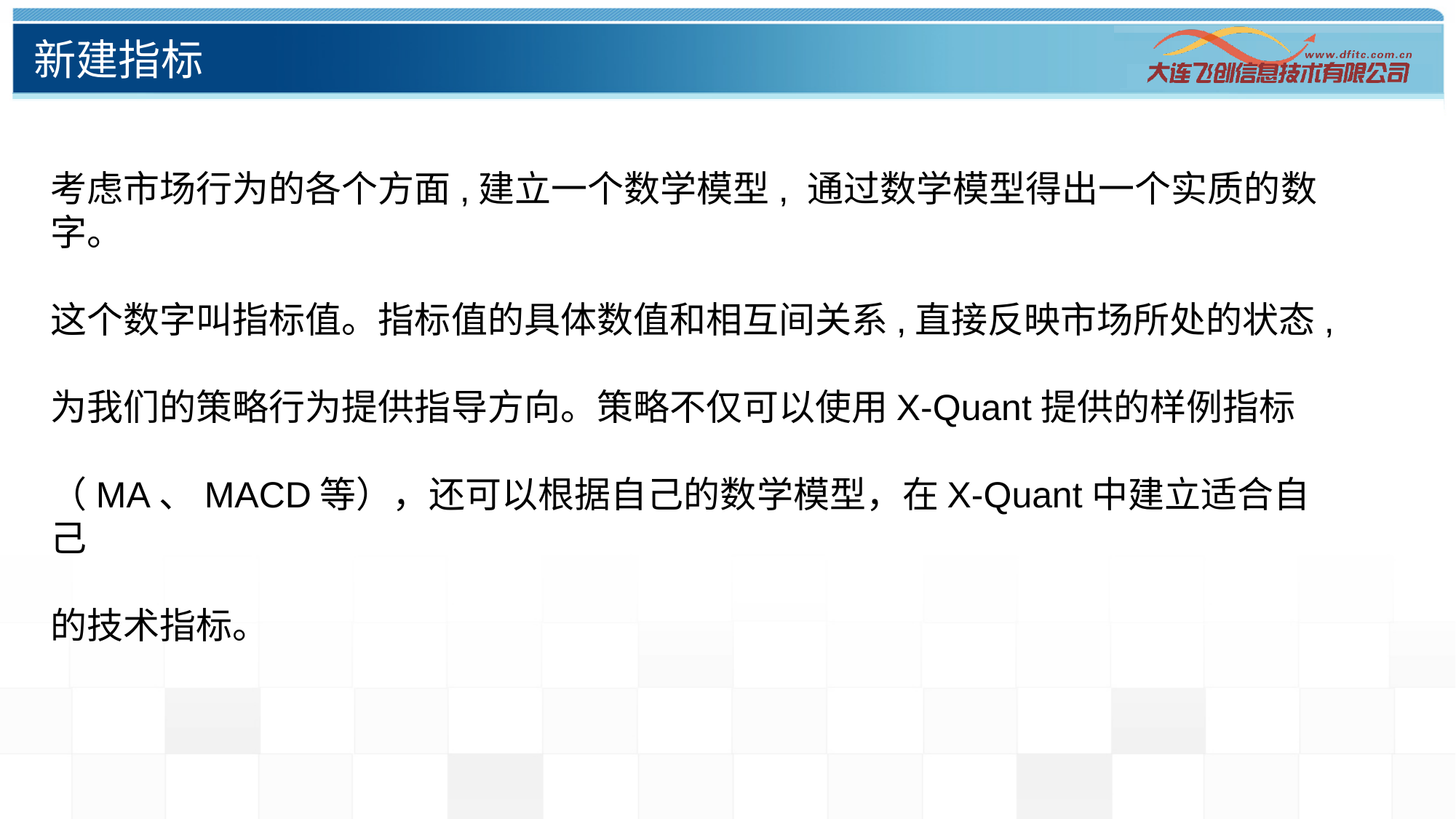

新建指标
考虑市场行为的各个方面,建立一个数学模型, 通过数学模型得出一个实质的数字。

这个数字叫指标值。指标值的具体数值和相互间关系,直接反映市场所处的状态,

为我们的策略行为提供指导方向。策略不仅可以使用X-Quant提供的样例指标

（MA、MACD等），还可以根据自己的数学模型，在X-Quant中建立适合自己

的技术指标。